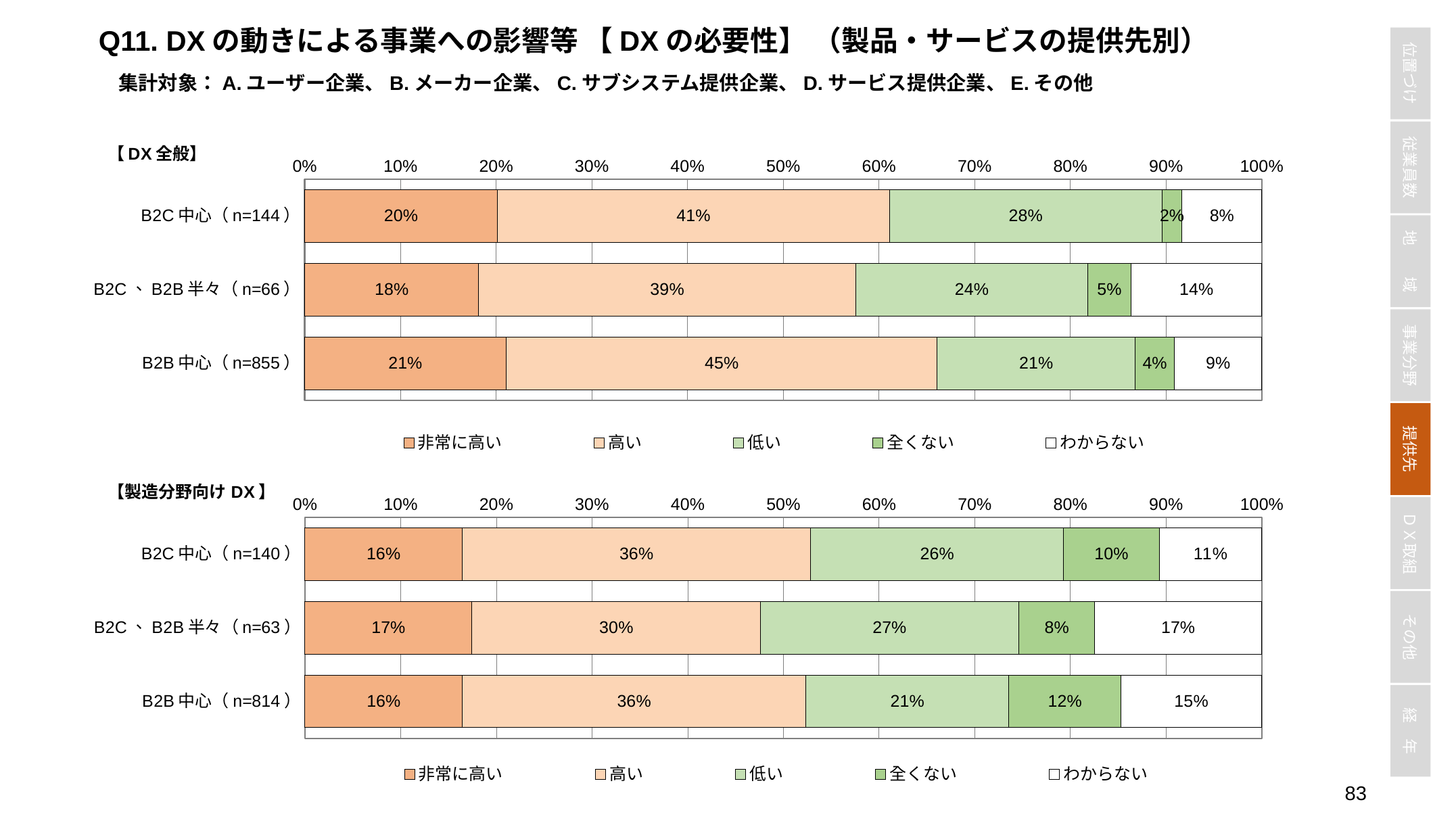

Q11. DXの動きによる事業への影響等 【DXの必要性】 （製品・サービスの提供先別）

集計対象：A.ユーザー企業、B.メーカー企業、C.サブシステム提供企業、D.サービス提供企業、E.その他

### Chart

| Category | 非常に高い | 高い | 低い | 全くない | わからない |
|---|---|---|---|---|---|
| B2C中心（n=144） | 0.2013888888888889 | 0.4097222222222222 | 0.2847222222222222 | 0.020833333333333332 | 0.08333333333333333 |
| B2C、B2B半々（n=66） | 0.18181818181818182 | 0.3939393939393939 | 0.24242424242424243 | 0.045454545454545456 | 0.13636363636363635 |
| B2B中心（n=855） | 0.21052631578947367 | 0.4502923976608187 | 0.20701754385964913 | 0.04093567251461988 | 0.0912280701754386 |

### Chart

| Category | 非常に高い | 高い | 低い | 全くない | わからない |
|---|---|---|---|---|---|
| B2C中心（n=140） | 0.16428571428571428 | 0.36428571428571427 | 0.2642857142857143 | 0.1 | 0.10714285714285714 |
| B2C、B2B半々（n=63） | 0.1746031746031746 | 0.30158730158730157 | 0.2698412698412698 | 0.07936507936507936 | 0.1746031746031746 |
| B2B中心（n=814） | 0.16461916461916462 | 0.35872235872235875 | 0.21253071253071254 | 0.1167076167076167 | 0.14742014742014742 |
83